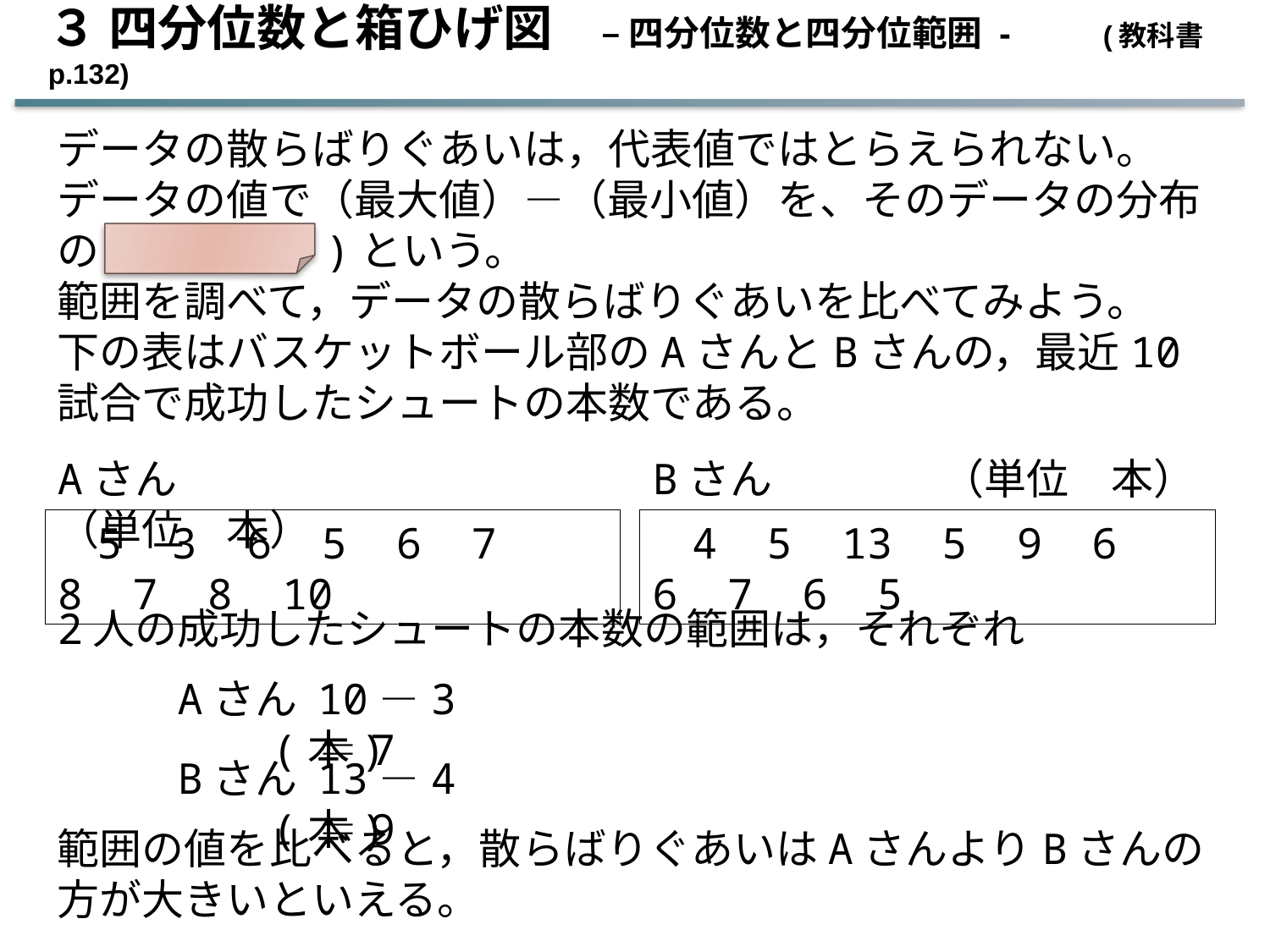

３ 四分位数と箱ひげ図　– 四分位数と四分位範囲 -　  (教科書 p.132)
データの散らばりぐあいは，代表値ではとらえられない。
データの値で（最大値）－（最小値）を、そのデータの分布の(　範囲　)という。
範囲を調べて，データの散らばりぐあいを比べてみよう。
下の表はバスケットボール部のAさんとBさんの，最近10試合で成功したシュートの本数である。

Aさん　　　　　　　　 （単位　本）
Bさん　　　　（単位　本）
　5　3　6　5　6　7　8　7　8　10
　4　5　13　5　9　6　6　7　6　5
2人の成功したシュートの本数の範囲は，それぞれ
10－3＝7
Aさん　　　　　　　　　(本)
13－4＝9
Bさん　　　　　　　　　(本)
範囲の値を比べると，散らばりぐあいはAさんよりBさんの方が大きいといえる。